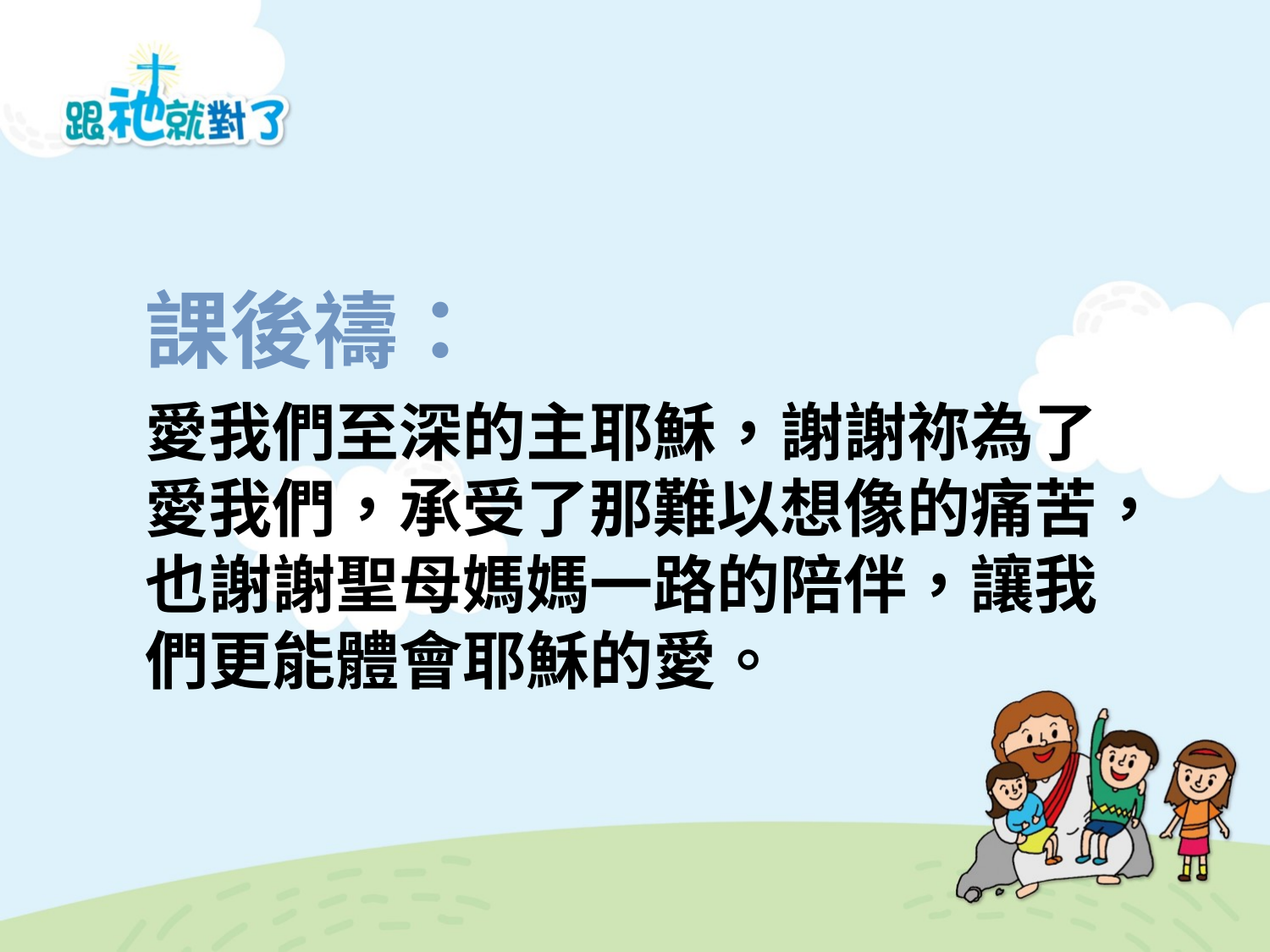

課後禱：
愛我們至深的主耶穌，謝謝祢為了愛我們，承受了那難以想像的痛苦，也謝謝聖母媽媽一路的陪伴，讓我們更能體會耶穌的愛。